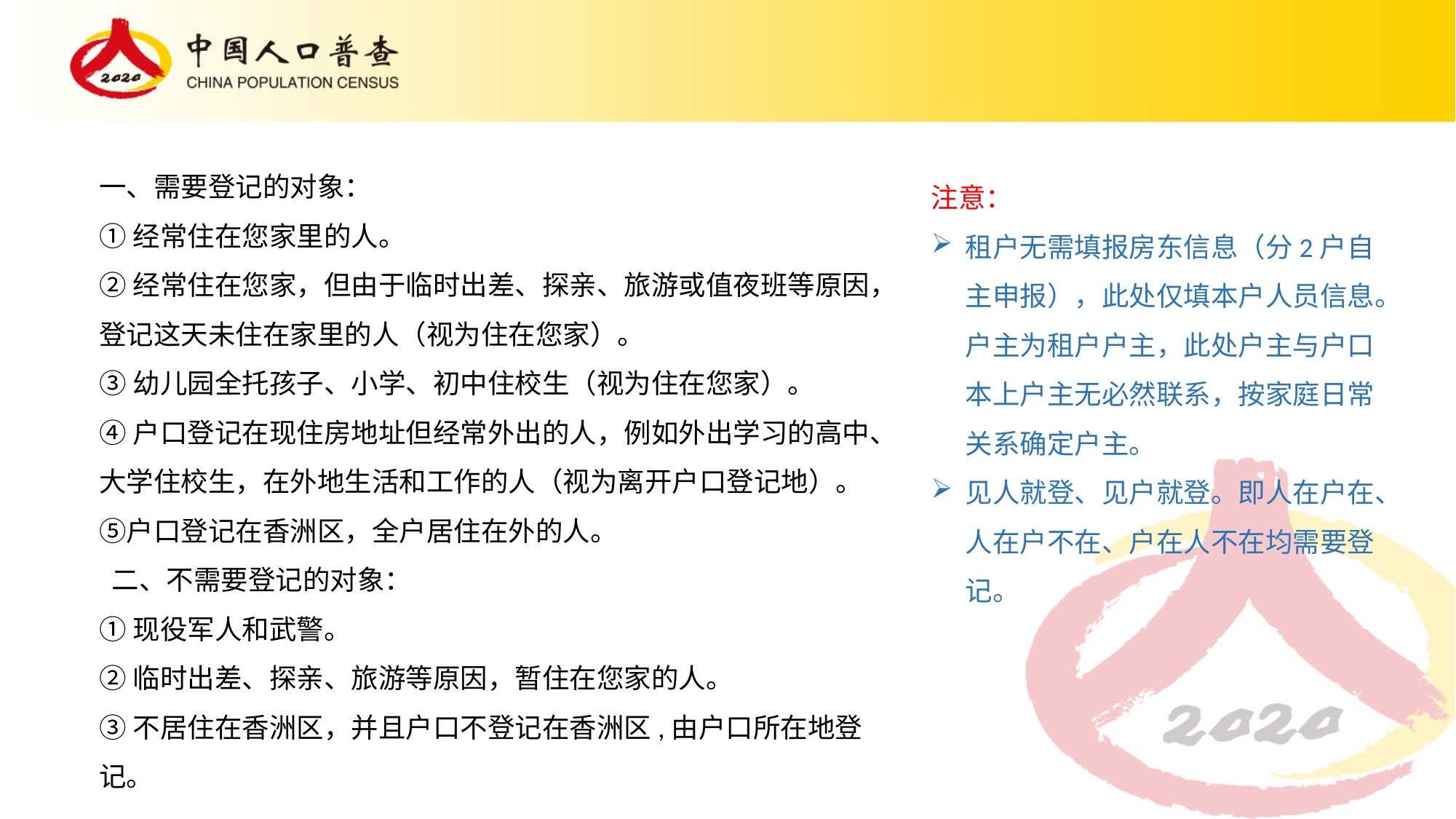

一、需要登记的对象：
①经常住在您家里的人。
②经常住在您家，但由于临时出差、探亲、旅游或值夜班等原因，登记这天未住在家里的人（视为住在您家）。
③幼儿园全托孩子、小学、初中住校生（视为住在您家）。
④户口登记在现住房地址但经常外出的人，例如外出学习的高中、大学住校生，在外地生活和工作的人（视为离开户口登记地）。⑤户口登记在香洲区，全户居住在外的人。
 二、不需要登记的对象：
①现役军人和武警。
②临时出差、探亲、旅游等原因，暂住在您家的人。
③不居住在香洲区，并且户口不登记在香洲区,由户口所在地登记。
注意：
租户无需填报房东信息（分2户自主申报），此处仅填本户人员信息。户主为租户户主，此处户主与户口本上户主无必然联系，按家庭日常关系确定户主。
见人就登、见户就登。即人在户在、人在户不在、户在人不在均需要登记。